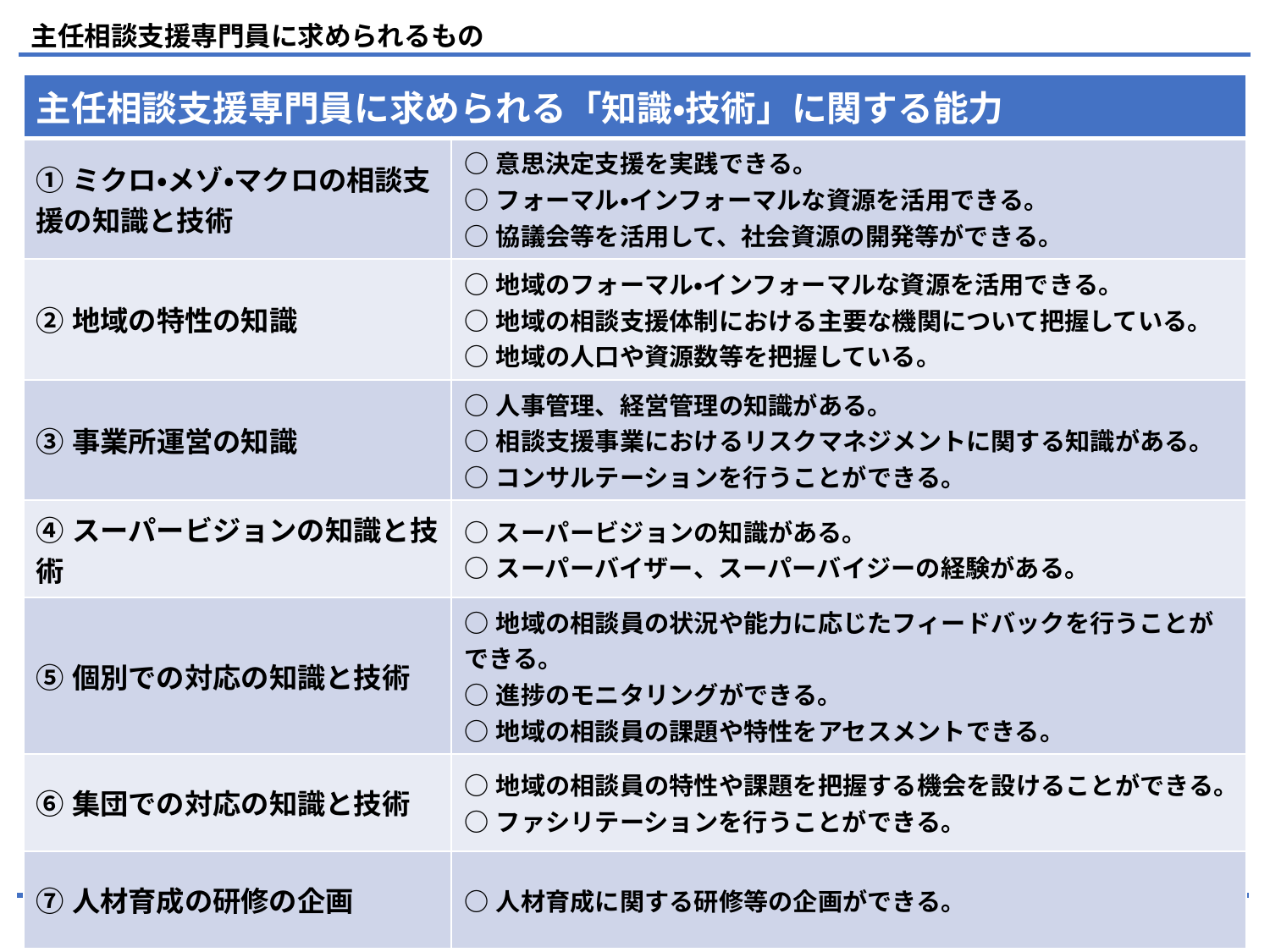

主任相談支援専門員に求められるもの
| 主任相談支援専門員に求められる「知識・技術」に関する能力 |  |
| --- | --- |
| ①ミクロ・メゾ・マクロの相談支援の知識と技術 | ○意思決定支援を実践できる。 ○フォーマル・インフォーマルな資源を活用できる。 ○協議会等を活用して、社会資源の開発等ができる。 |
| ②地域の特性の知識 | ○地域のフォーマル・インフォーマルな資源を活用できる。 ○地域の相談支援体制における主要な機関について把握している。 ○地域の人口や資源数等を把握している。 |
| ③事業所運営の知識 | ○人事管理、経営管理の知識がある。 ○相談支援事業におけるリスクマネジメントに関する知識がある。 ○コンサルテーションを行うことができる。 |
| ④スーパービジョンの知識と技術 | ○スーパービジョンの知識がある。 ○スーパーバイザー、スーパーバイジーの経験がある。 |
| ⑤個別での対応の知識と技術 | ○地域の相談員の状況や能力に応じたフィードバックを行うことができる。 ○進捗のモニタリングができる。 ○地域の相談員の課題や特性をアセスメントできる。 |
| ⑥集団での対応の知識と技術 | ○地域の相談員の特性や課題を把握する機会を設けることができる。 ○ファシリテーションを行うことができる。 |
| ⑦人材育成の研修の企画 | ○人材育成に関する研修等の企画ができる。 |
『障害者相談支援従事者研修テキスト　主任研修編　〈日本相談支援専門員協会〉』　より
40